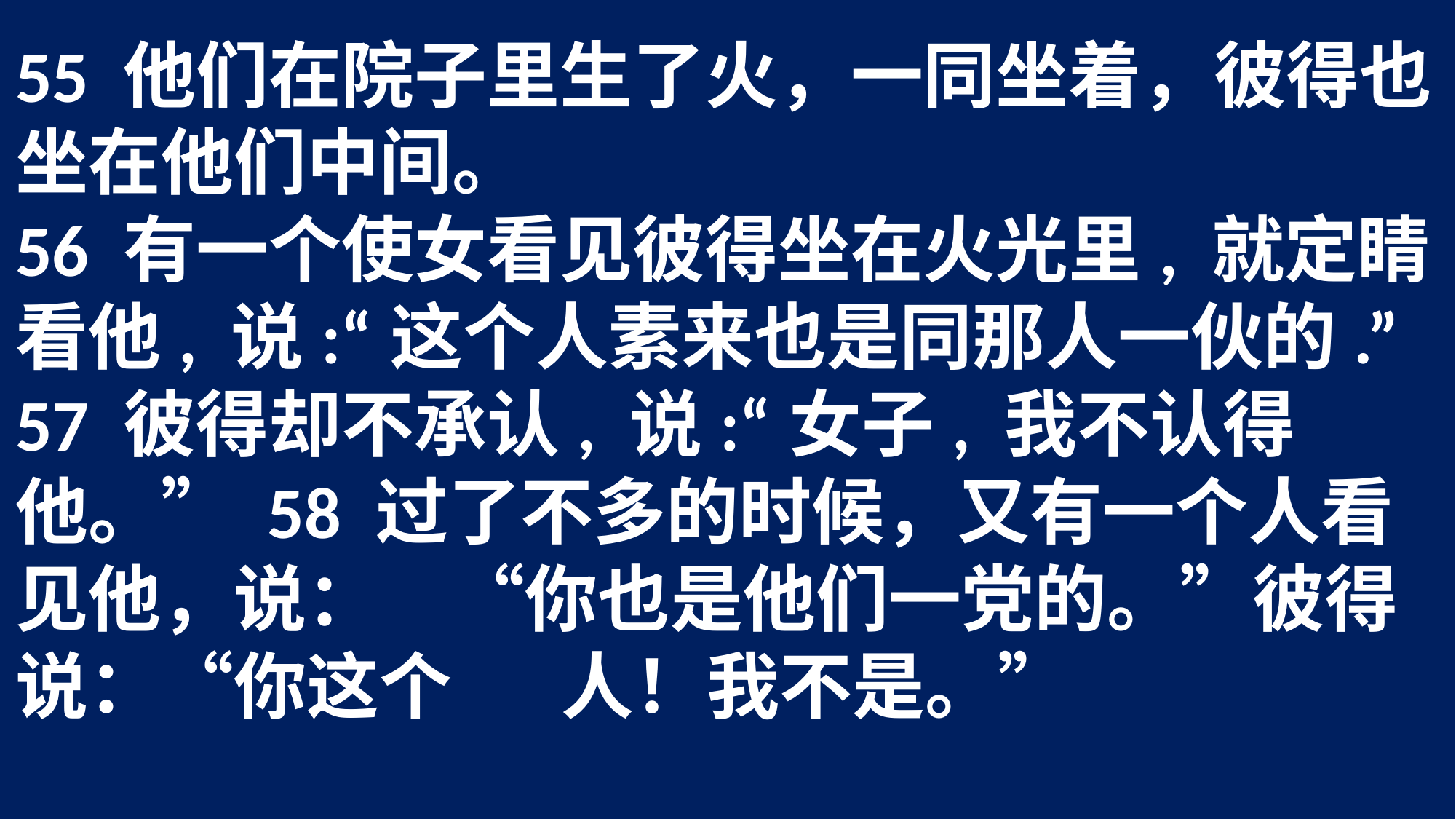

55 他们在院子里生了火，一同坐着，彼得也	坐在他们中间。
56 有一个使女看见彼得坐在火光里, 就定睛	看他, 说:“这个人素来也是同那人一伙的.”
57 彼得却不承认, 说:“女子, 我不认得他。” 58 过了不多的时候，又有一个人看见他，说：	“你也是他们一党的。”彼得说：“你这个	人！我不是。”